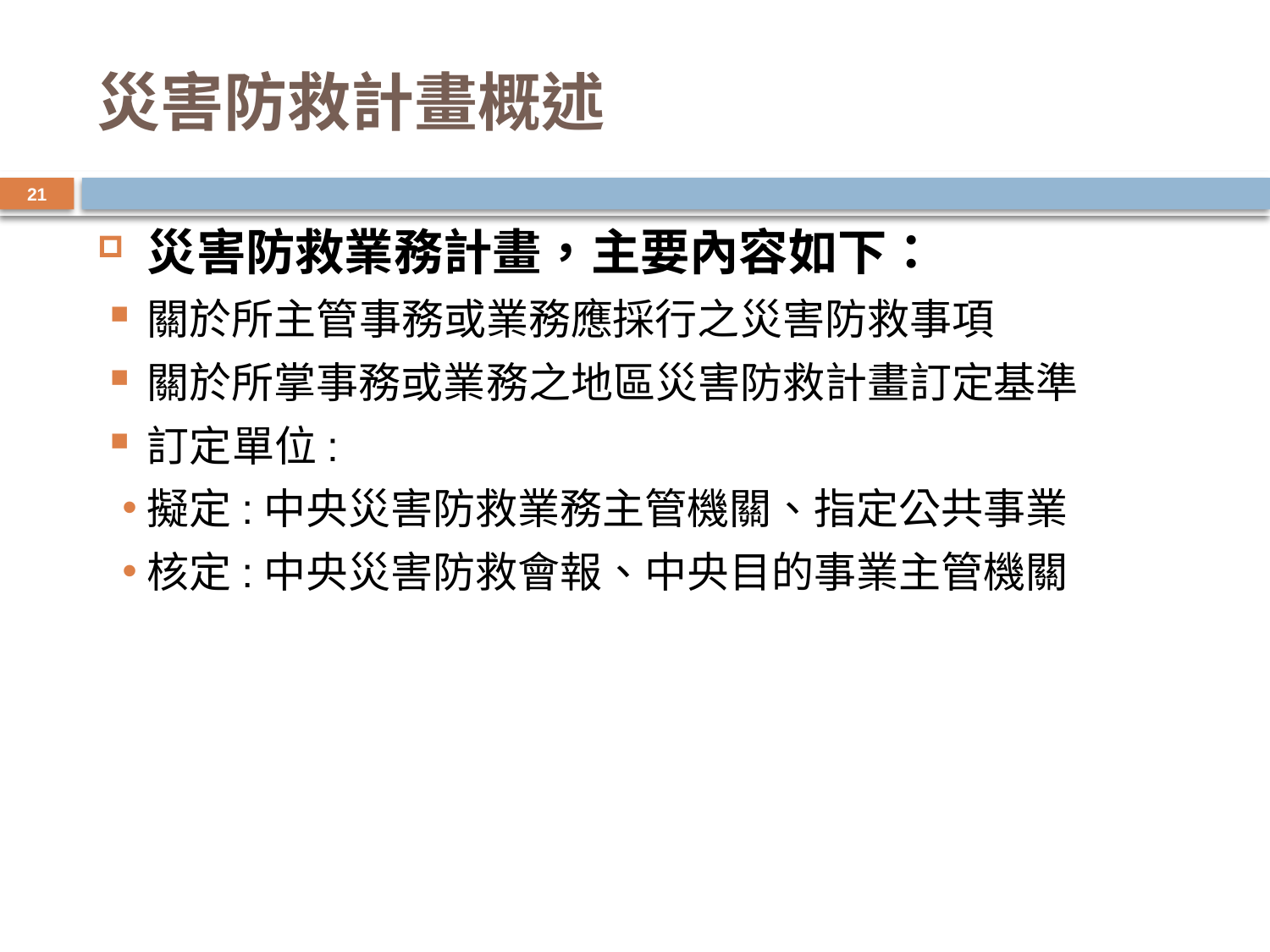

# 災害防救計畫概述
21
災害防救業務計畫，主要內容如下：
關於所主管事務或業務應採行之災害防救事項
關於所掌事務或業務之地區災害防救計畫訂定基準
訂定單位:
擬定:中央災害防救業務主管機關、指定公共事業
核定:中央災害防救會報、中央目的事業主管機關